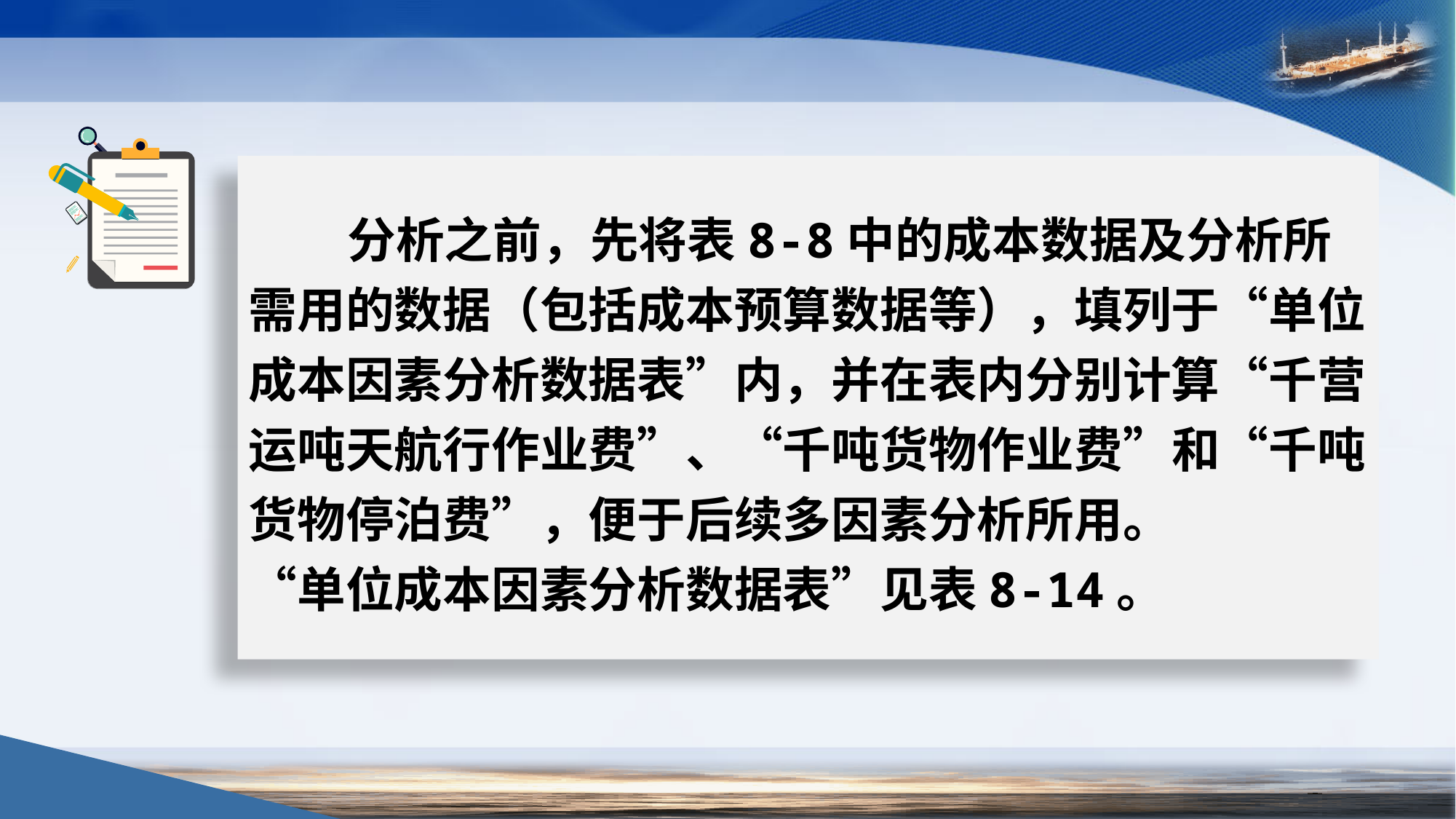

# 分析之前，先将表8-8中的成本数据及分析所需用的数据（包括成本预算数据等），填列于“单位成本因素分析数据表”内，并在表内分别计算“千营运吨天航行作业费”、“千吨货物作业费”和“千吨货物停泊费”，便于后续多因素分析所用。 “单位成本因素分析数据表”见表8-14。